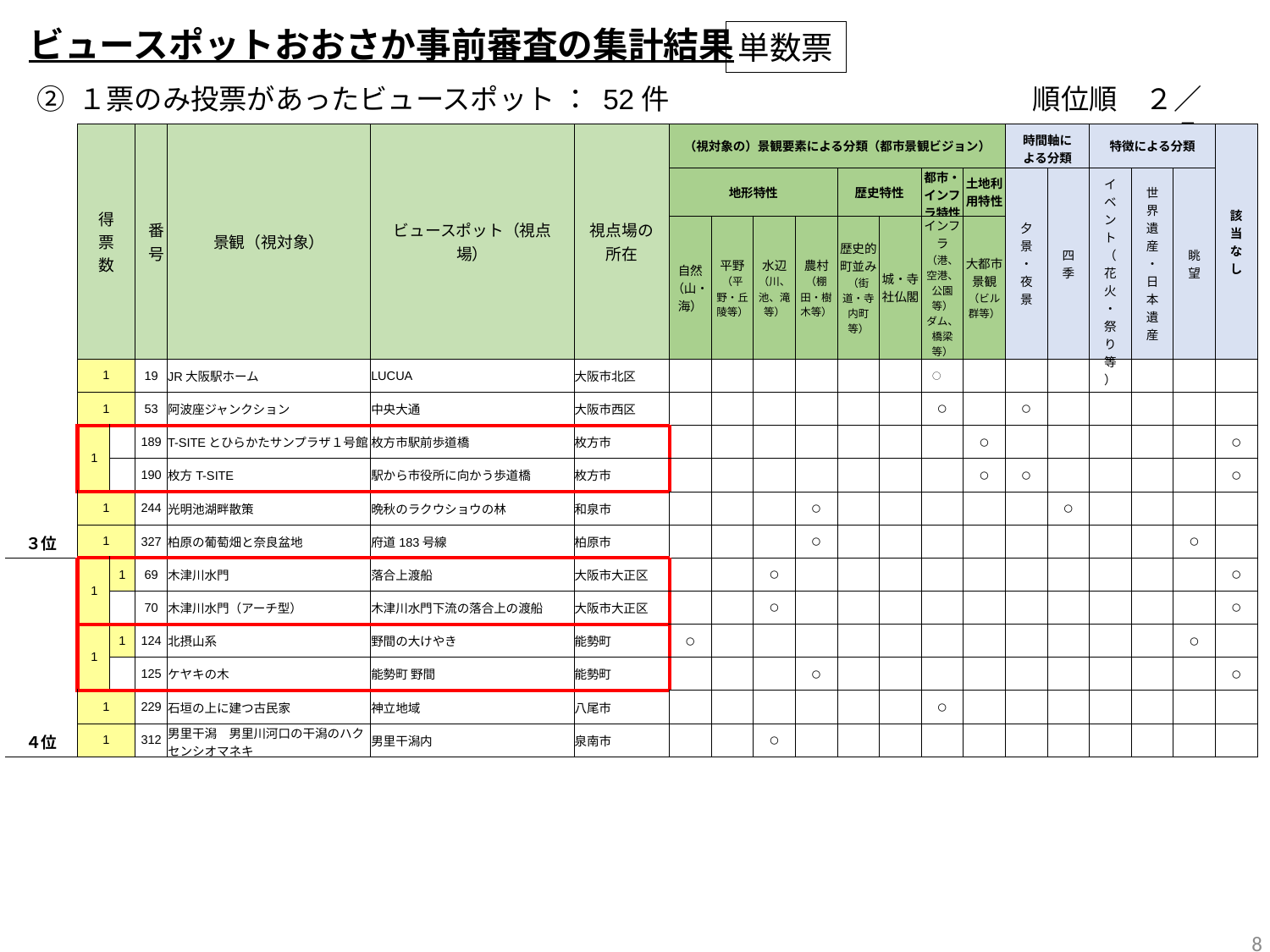

ビュースポットおおさか事前審査の集計結果
単数票
② １票のみ投票があったビュースポット ： 52件
順位順　２／５
|  |  | 得票数 |  | 番号 | 景観（視対象） | ビュースポット（視点場） | 視点場の所在 | （視対象の）景観要素による分類（都市景観ビジョン） |  |  |  |  |  |  |  | 時間軸による分類 |  | 特徴による分類 |  |  | 該当なし |
| --- | --- | --- | --- | --- | --- | --- | --- | --- | --- | --- | --- | --- | --- | --- | --- | --- | --- | --- | --- | --- | --- |
|  |  |  |  |  |  |  |  | 地形特性 |  |  |  | 歴史特性 |  | 都市・インフラ特性 | 土地利用特性 | 夕景・夜景 | 四季 | イベント （花火・祭り等） | 世界遺産・日本遺産 | 眺望 |  |
|  |  |  |  |  |  |  |  | 自然 （山・海） | 平野 （平野・丘陵等） | 水辺 （川、池、滝等） | 農村 （棚田・樹木等） | 歴史的町並み （街道・寺内町等） | 城・寺社仏閣 | インフラ （港、空港、公園等） ダム、橋梁等） | 大都市景観 （ビル群等） |  |  |  |  |  |  |
|  |  | 1 |  | 19 | JR大阪駅ホーム | LUCUA | 大阪市北区 |  |  |  |  |  |  | ○ |  |  |  |  |  |  |  |
|  |  | 1 |  | 53 | 阿波座ジャンクション | 中央大通 | 大阪市西区 |  |  |  |  |  |  | 〇 |  | 〇 |  |  |  |  |  |
|  |  | 1 |  | 189 | T-SITEとひらかたサンプラザ１号館 | 枚方市駅前歩道橋 | 枚方市 |  |  |  |  |  |  |  | 〇 |  |  |  |  |  | 〇 |
|  |  |  |  | 190 | 枚方T-SITE | 駅から市役所に向かう歩道橋 | 枚方市 |  |  |  |  |  |  |  | 〇 | 〇 |  |  |  |  | 〇 |
|  |  | 1 |  | 244 | 光明池湖畔散策 | 晩秋のラクウショウの林 | 和泉市 |  |  |  | 〇 |  |  |  |  |  | 〇 |  |  |  |  |
| ３位 |  | 1 |  | 327 | 柏原の葡萄畑と奈良盆地 | 府道183号線 | 柏原市 |  |  |  | 〇 |  |  |  |  |  |  |  |  | 〇 |  |
|  |  | 1 | 1 | 69 | 木津川水門 | 落合上渡船 | 大阪市大正区 |  |  | 〇 |  |  |  |  |  |  |  |  |  |  | 〇 |
|  |  |  |  | 70 | 木津川水門（アーチ型） | 木津川水門下流の落合上の渡船 | 大阪市大正区 |  |  | 〇 |  |  |  |  |  |  |  |  |  |  | 〇 |
|  |  | 1 | 1 | 124 | 北摂山系 | 野間の大けやき | 能勢町 | 〇 |  |  |  |  |  |  |  |  |  |  |  | 〇 |  |
|  |  |  |  | 125 | ケヤキの木 | 能勢町 野間 | 能勢町 |  |  |  | 〇 |  |  |  |  |  |  |  |  |  | 〇 |
|  |  | 1 |  | 229 | 石垣の上に建つ古民家 | 神立地域 | 八尾市 |  |  |  |  |  |  | 〇 |  |  |  |  |  |  |  |
| ４位 |  | 1 |  | 312 | 男里干潟　男里川河口の干潟のハクセンシオマネキ | 男里干潟内 | 泉南市 |  |  | 〇 |  |  |  |  |  |  |  |  |  |  |  |
8